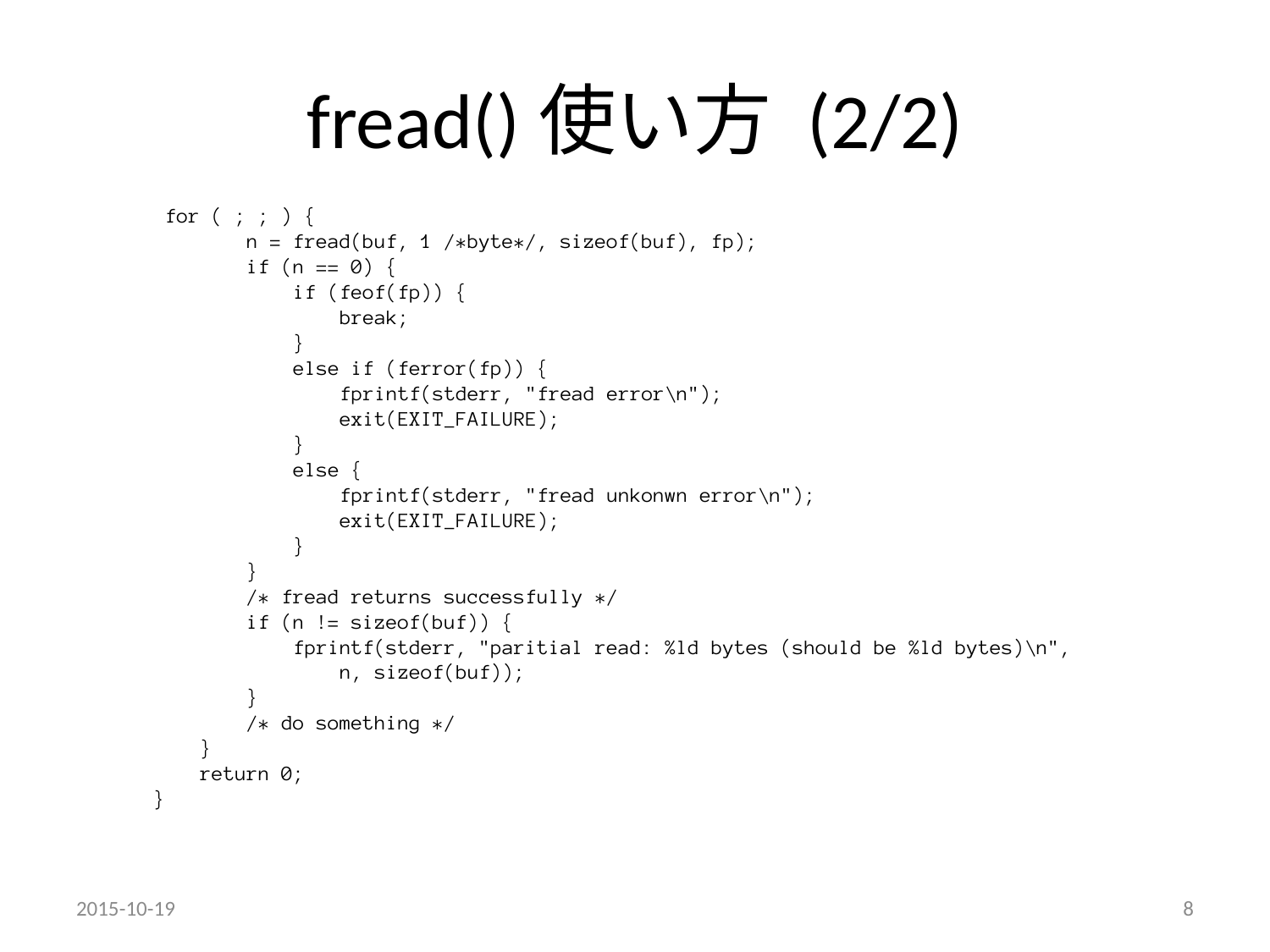

# fread()使い方 (2/2)
 for ( ; ; ) {
        n = fread(buf, 1 /*byte*/, sizeof(buf), fp);
        if (n == 0) {
            if (feof(fp)) {
                break;
            }
            else if (ferror(fp)) {
                fprintf(stderr, "fread error\n");
                exit(EXIT_FAILURE);
            }
            else {
                fprintf(stderr, "fread unkonwn error\n");
                exit(EXIT_FAILURE);
            }
        }
        /* fread returns successfully */
        if (n != sizeof(buf)) {
            fprintf(stderr, "paritial read: %ld bytes (should be %ld bytes)\n",
                n, sizeof(buf));
        }
        /* do something */
    }
    return 0;
}
2015-10-19
8